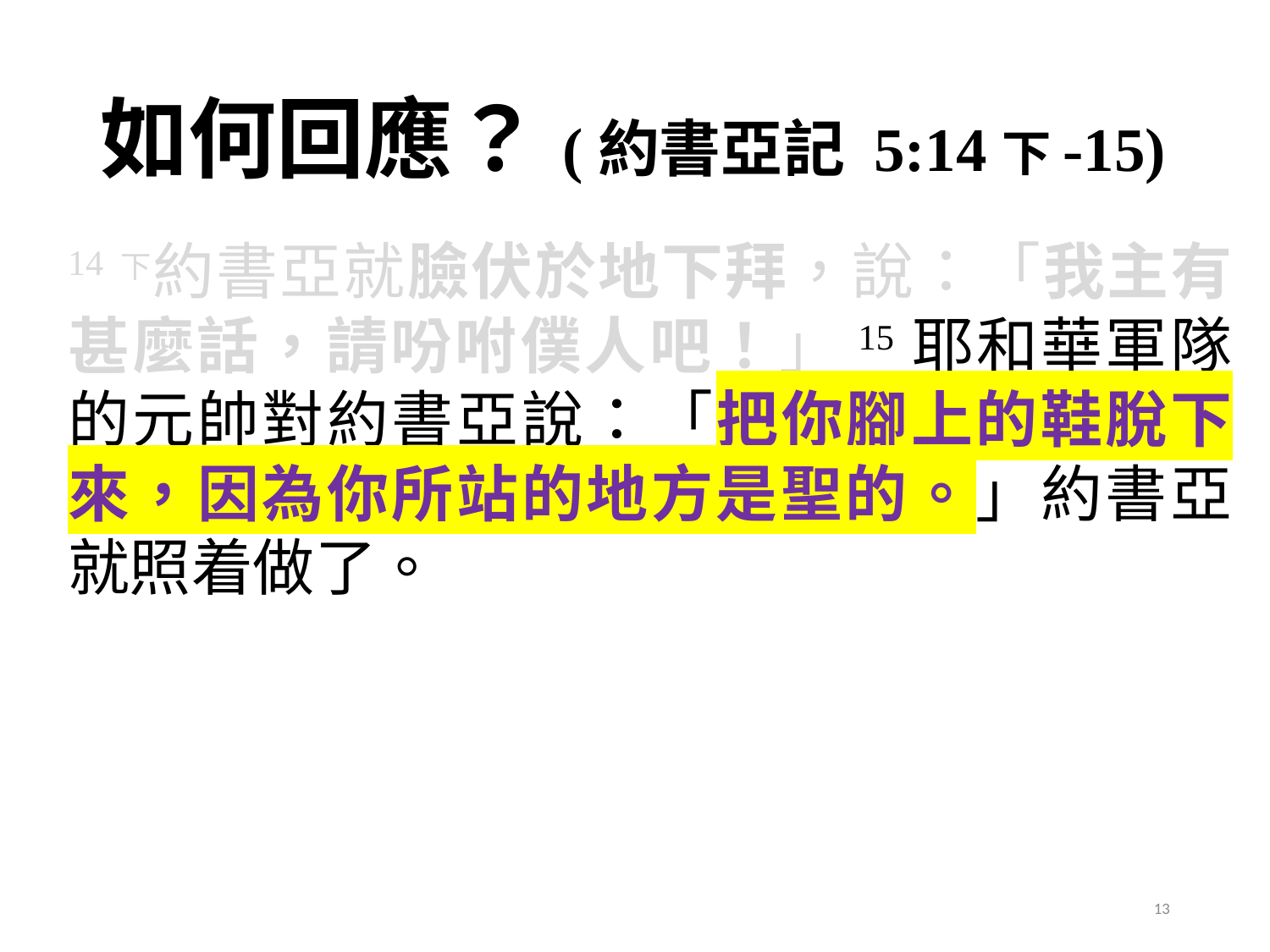

# 如何回應？(約書亞記 5:14下-15)
14下約書亞就臉伏於地下拜，說：「我主有甚麼話，請吩咐僕人吧！」15耶和華軍隊的元帥對約書亞說：「把你腳上的鞋脫下來，因為你所站的地方是聖的。」約書亞就照着做了。
13